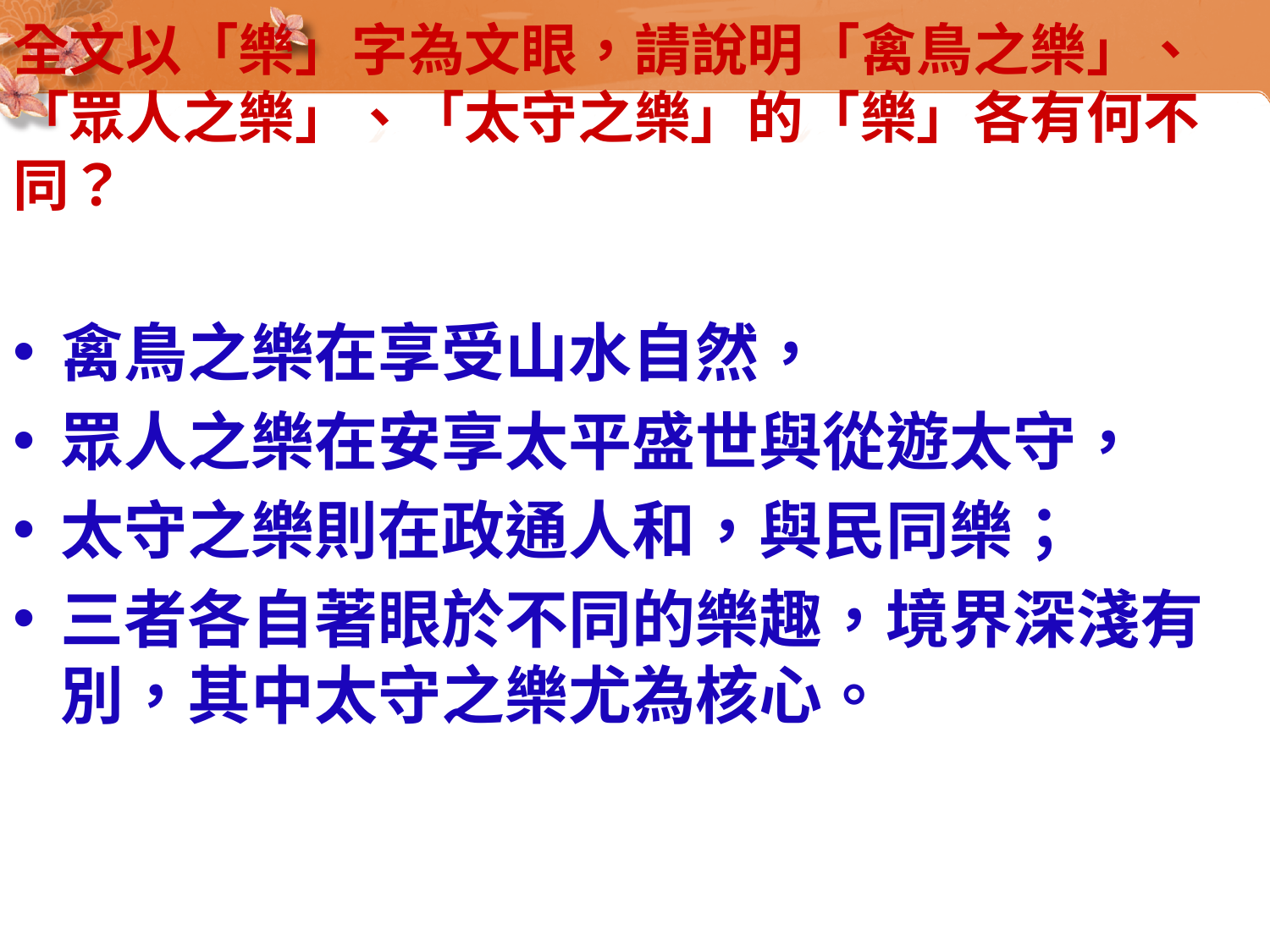

全文以「樂」字為文眼，請說明「禽鳥之樂」、「眾人之樂」、「太守之樂」的「樂」各有何不同？
禽鳥之樂在享受山水自然，
眾人之樂在安享太平盛世與從遊太守，
太守之樂則在政通人和，與民同樂；
三者各自著眼於不同的樂趣，境界深淺有別，其中太守之樂尤為核心。